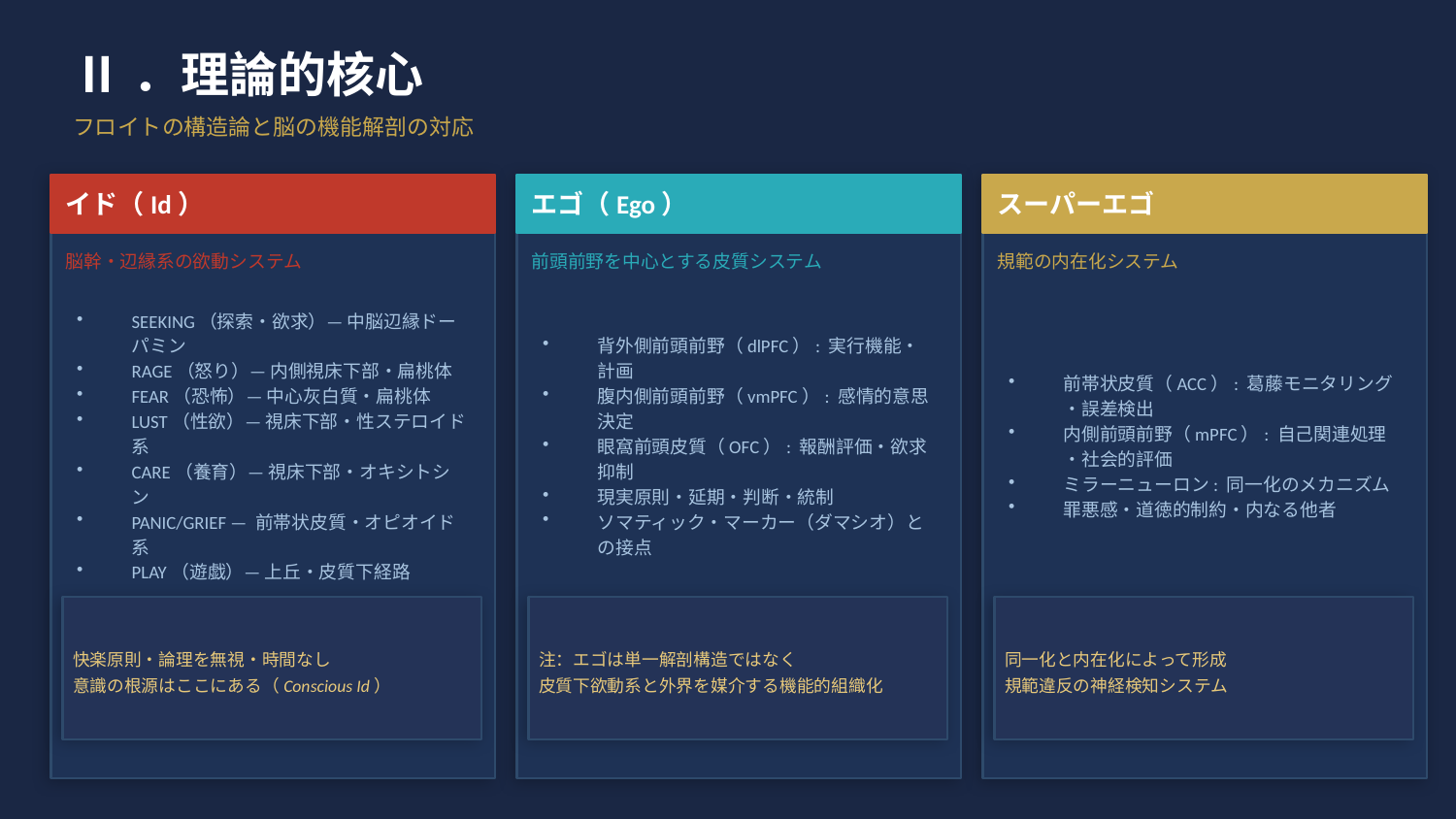

Ⅱ．理論的核心
フロイトの構造論と脳の機能解剖の対応

イド（Id）
エゴ（Ego）
スーパーエゴ
脳幹・辺縁系の欲動システム
前頭前野を中心とする皮質システム
規範の内在化システム
SEEKING（探索・欲求）— 中脳辺縁ドーパミン
RAGE（怒り）— 内側視床下部・扁桃体
FEAR（恐怖）— 中心灰白質・扁桃体
LUST（性欲）— 視床下部・性ステロイド系
CARE（養育）— 視床下部・オキシトシン
PANIC/GRIEF — 前帯状皮質・オピオイド系
PLAY（遊戯）— 上丘・皮質下経路
背外側前頭前野（dlPFC）: 実行機能・計画
腹内側前頭前野（vmPFC）: 感情的意思決定
眼窩前頭皮質（OFC）: 報酬評価・欲求抑制
現実原則・延期・判断・統制
ソマティック・マーカー（ダマシオ）との接点
前帯状皮質（ACC）: 葛藤モニタリング・誤差検出
内側前頭前野（mPFC）: 自己関連処理・社会的評価
ミラーニューロン: 同一化のメカニズム
罪悪感・道徳的制約・内なる他者

快楽原則・論理を無視・時間なし
意識の根源はここにある（Conscious Id）
注：エゴは単一解剖構造ではなく
皮質下欲動系と外界を媒介する機能的組織化
同一化と内在化によって形成
規範違反の神経検知システム